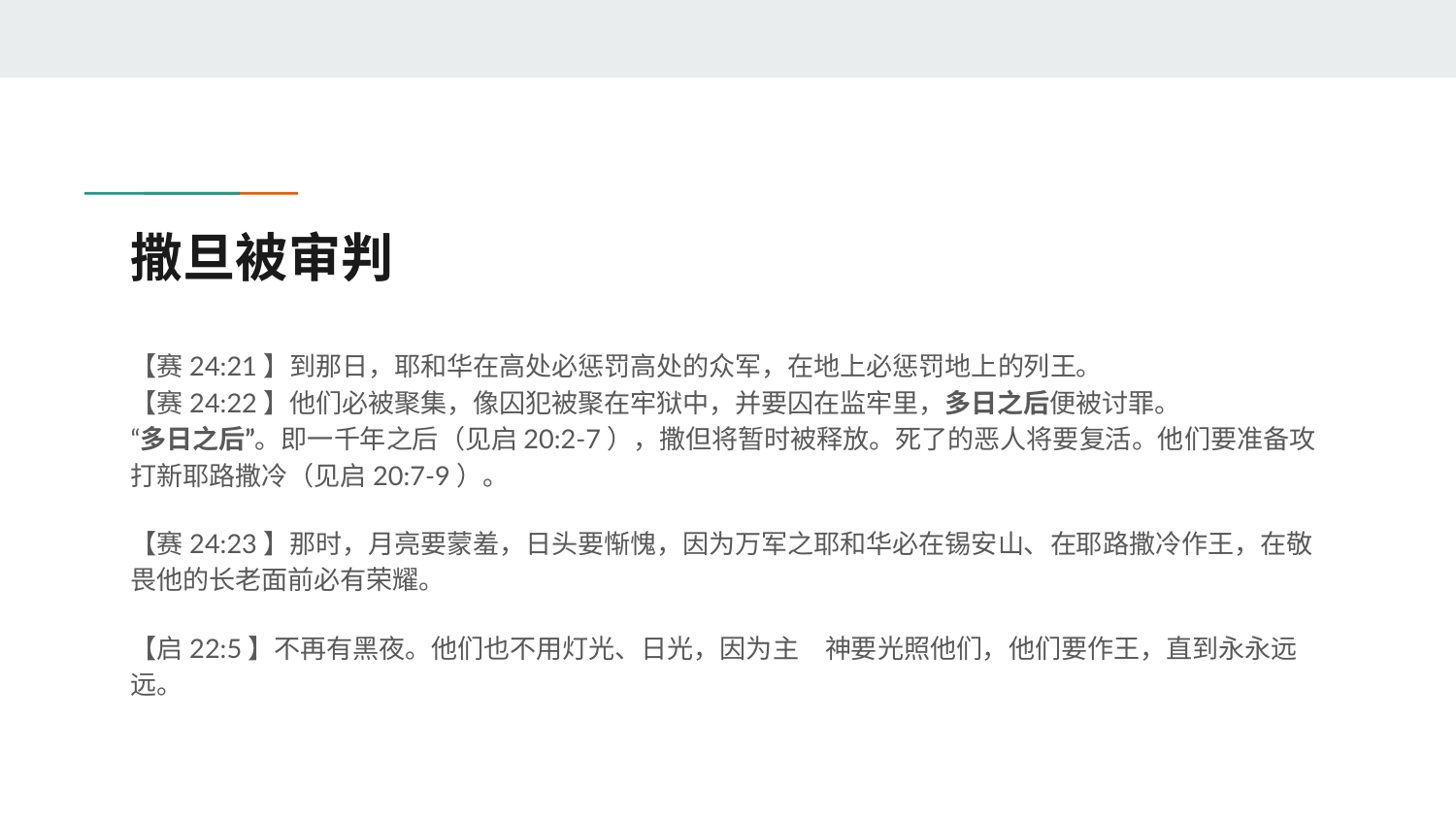

# 撒旦被审判
【赛24:21】到那日，耶和华在高处必惩罚高处的众军，在地上必惩罚地上的列王。
【赛24:22】他们必被聚集，像囚犯被聚在牢狱中，并要囚在监牢里，多日之后便被讨罪。
“多日之后”。即一千年之后（见启20:2-7），撒但将暂时被释放。死了的恶人将要复活。他们要准备攻打新耶路撒冷（见启20:7-9）。
【赛24:23】那时，月亮要蒙羞，日头要惭愧，因为万军之耶和华必在锡安山、在耶路撒冷作王，在敬畏他的长老面前必有荣耀。
【启22:5】不再有黑夜。他们也不用灯光、日光，因为主　神要光照他们，他们要作王，直到永永远远。